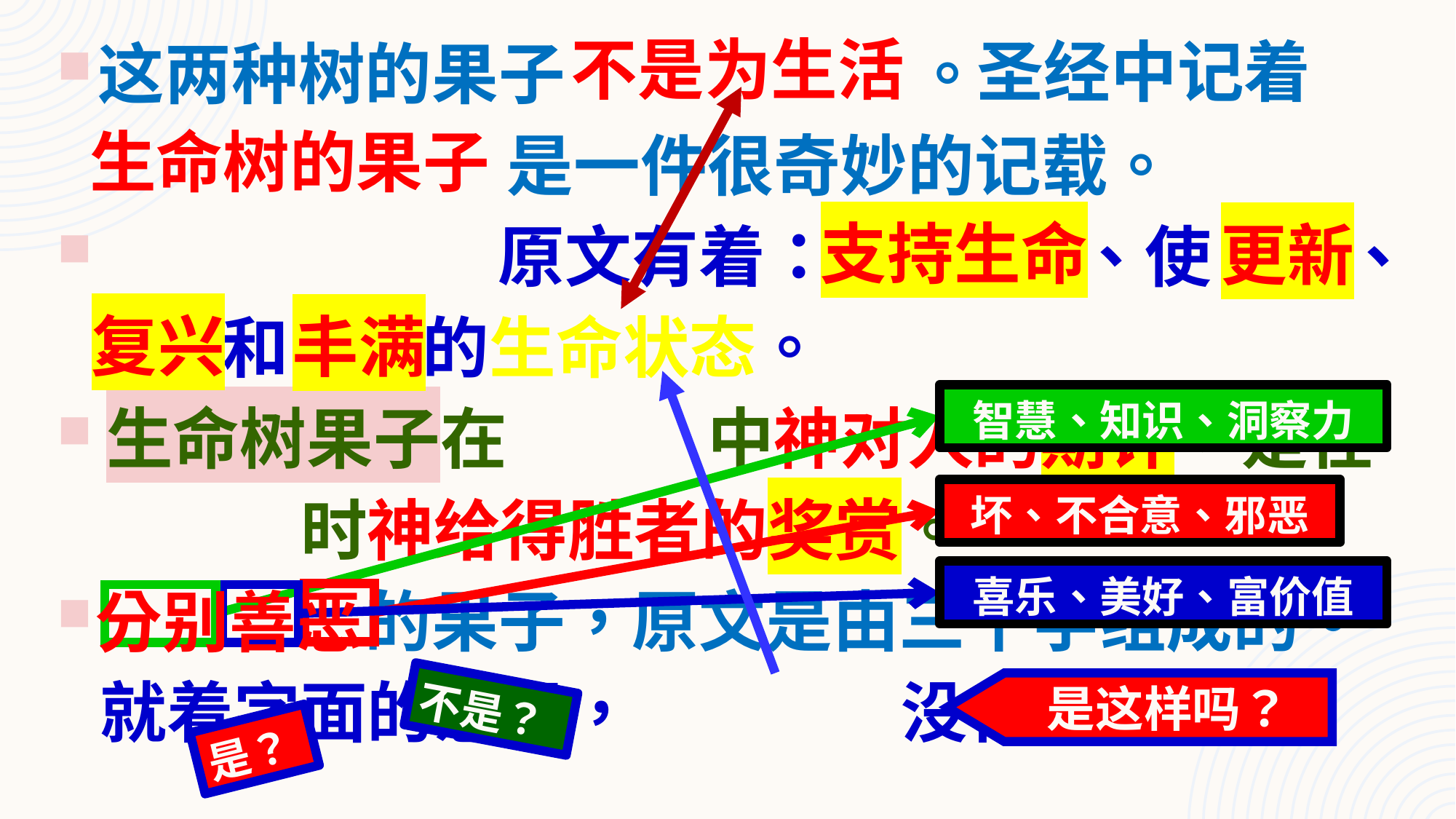

这两种树的果子 　　　　　。
　　　　　　是一件很奇妙的记载。
　　　　　　原文有着：　   　　、使　　、
　　和　　的生命状态。
生命树果子在创世记中神对人的期许，是在
启示录时神给得胜者的奖赏。
　　　　的果子，原文是由三个字组成的。
就着字面的意思，　　　　没什么错。
不是为生活
圣经中记着
生命树的果子
支持生命
更新
复兴
丰满
智慧、知识、洞察力
坏、不合意、邪恶
喜乐、美好、富价值
分别善恶

是这样吗？
不是？
是？